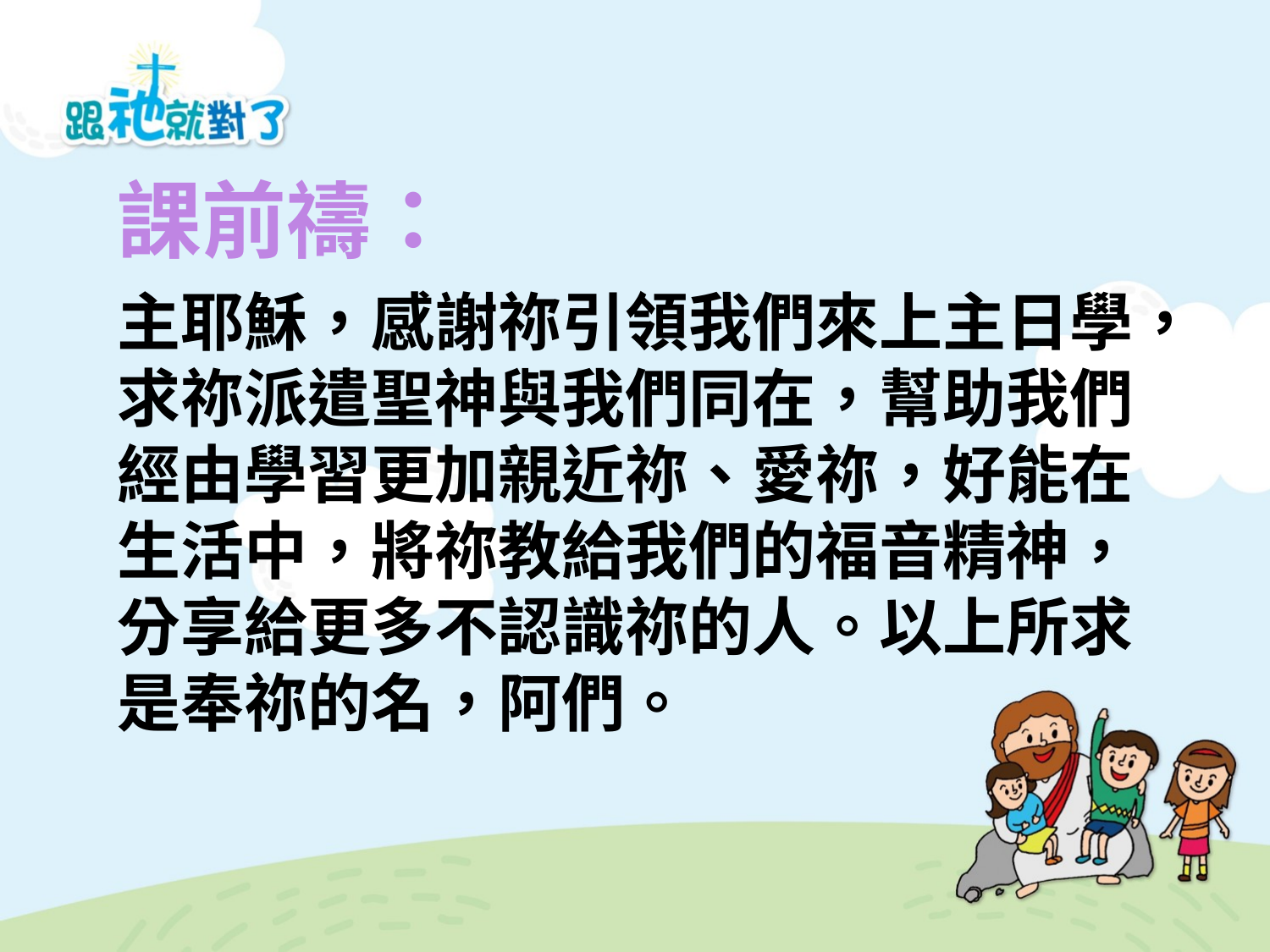

課前禱：
主耶穌，感謝祢引領我們來上主日學，求祢派遣聖神與我們同在，幫助我們經由學習更加親近祢、愛祢，好能在生活中，將祢教給我們的福音精神，分享給更多不認識祢的人。以上所求是奉祢的名，阿們。